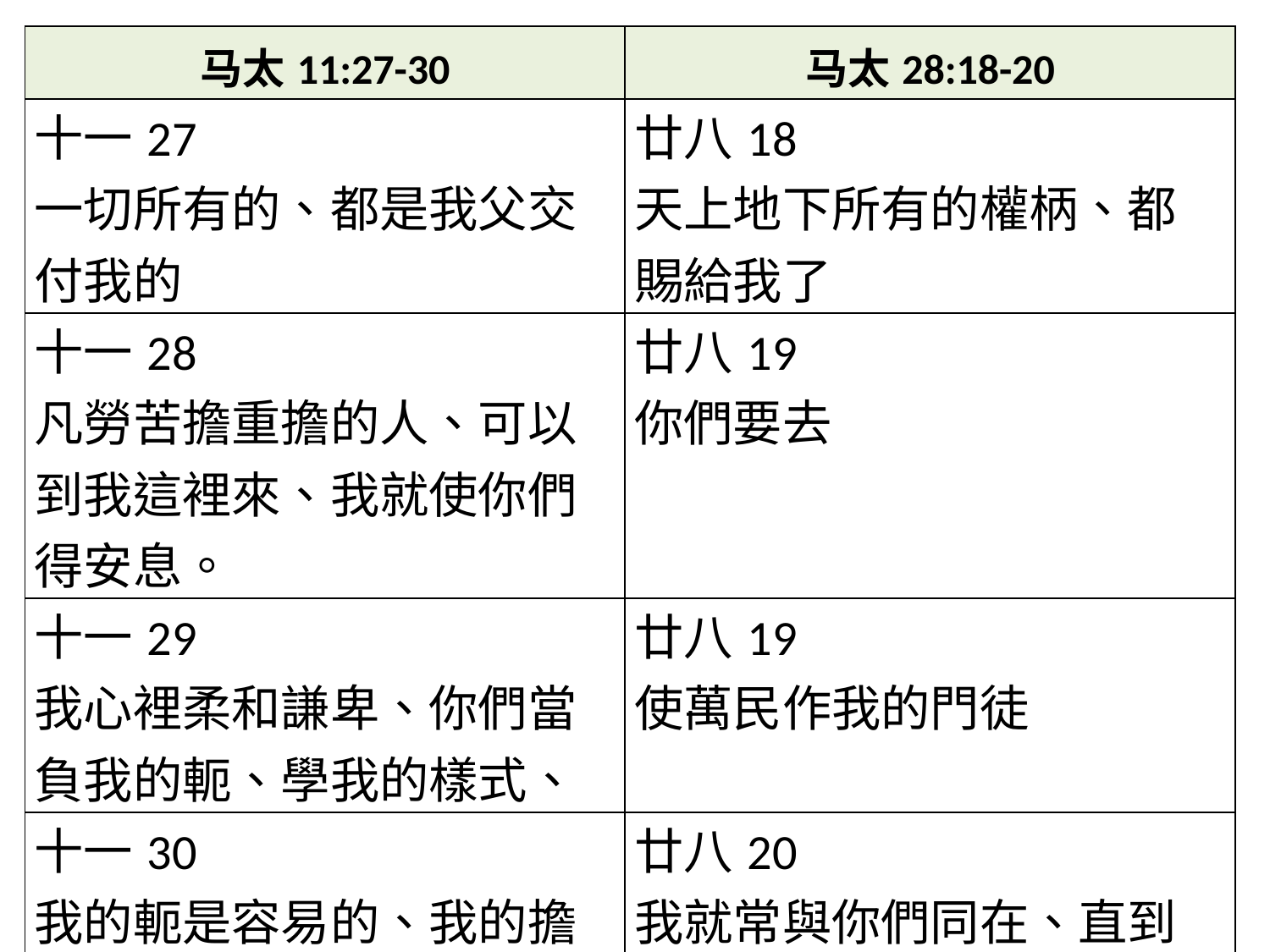

| 马太11:27-30 | 马太28:18-20 |
| --- | --- |
| 十一27 一切所有的、都是我父交付我的 | 廿八18 天上地下所有的權柄、都賜給我了 |
| 十一28 凡勞苦擔重擔的人、可以到我這裡來、我就使你們得安息。 | 廿八19 你們要去 |
| 十一29 我心裡柔和謙卑、你們當負我的軛、學我的樣式、 | 廿八19 使萬民作我的門徒 |
| 十一30 我的軛是容易的、我的擔子是輕省的。 | 廿八20 我就常與你們同在、直到世界的末了 |